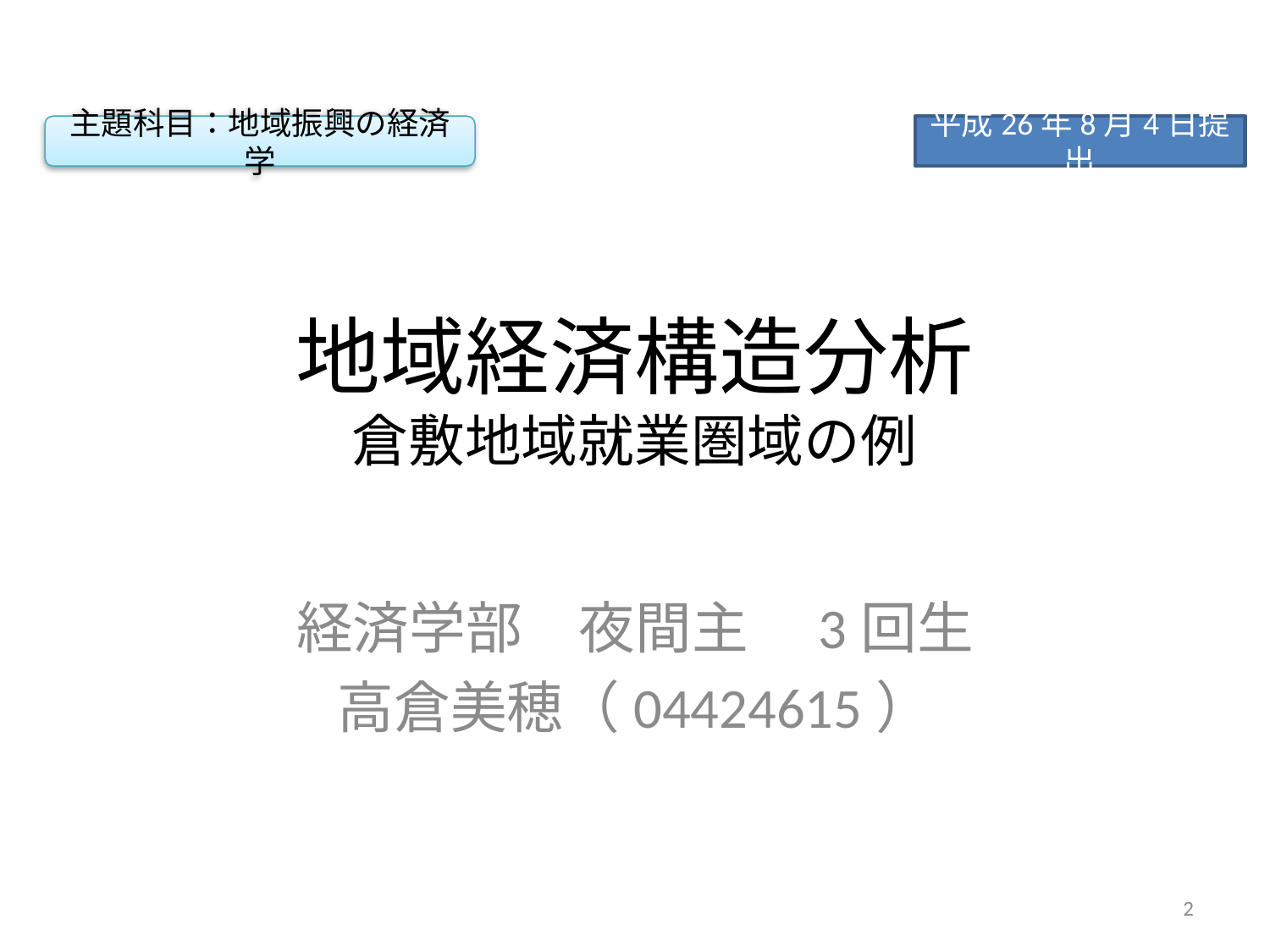

主題科目：地域振興の経済学
平成26年8月4日提出
# 地域経済構造分析 倉敷地域就業圏域の例
経済学部　夜間主　3回生
高倉美穂（04424615）
2